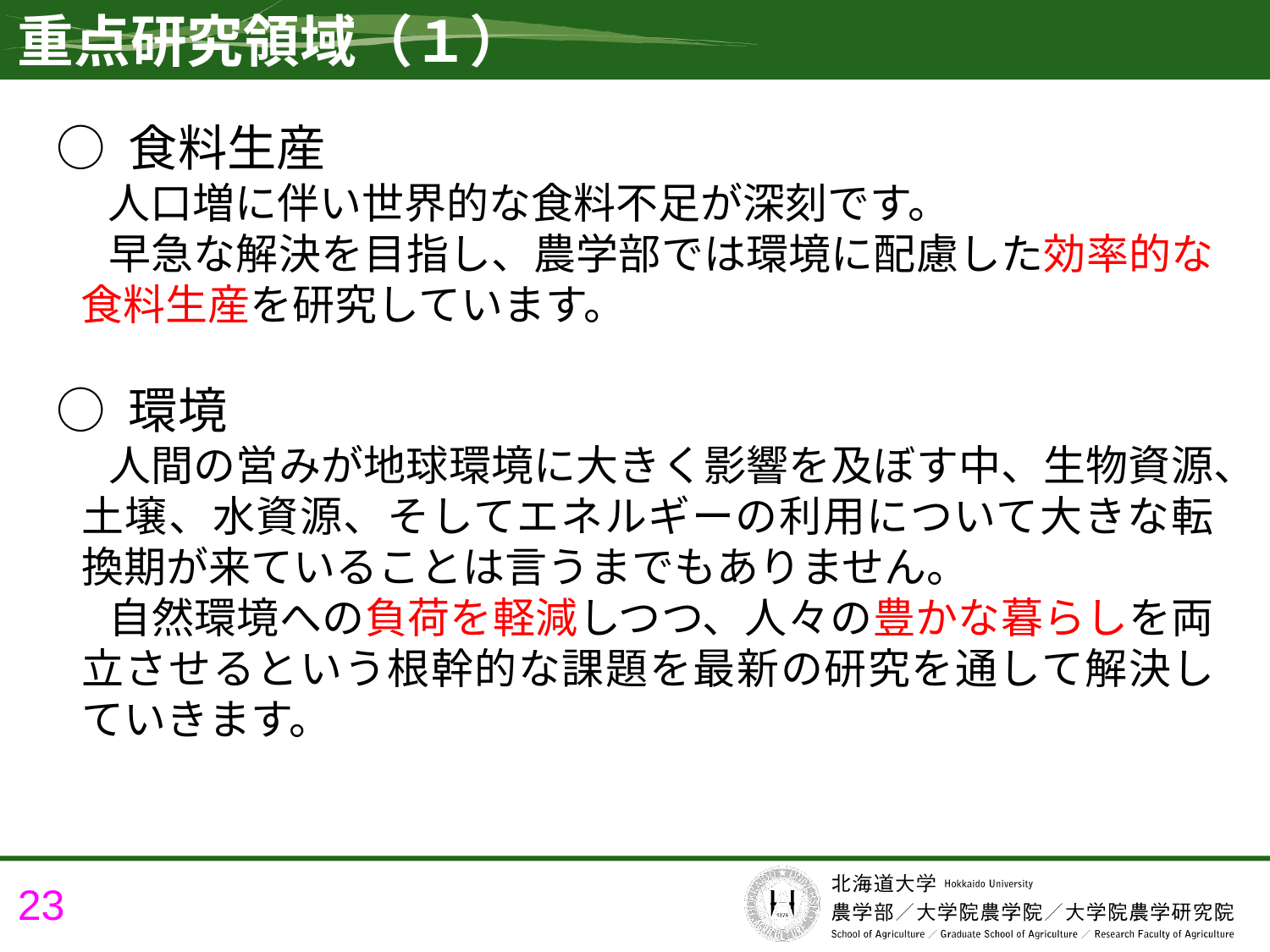

重点研究領域（１）

○ 食料生産
　 人口増に伴い世界的な食料不足が深刻です。
　 早急な解決を目指し、農学部では環境に配慮した効率的な食料生産を研究しています。

○ 環境
　 人間の営みが地球環境に大きく影響を及ぼす中、生物資源、土壌、水資源、そしてエネルギーの利用について大きな転換期が来ていることは言うまでもありません。
　 自然環境への負荷を軽減しつつ、人々の豊かな暮らしを両立させるという根幹的な課題を最新の研究を通して解決していきます。

23